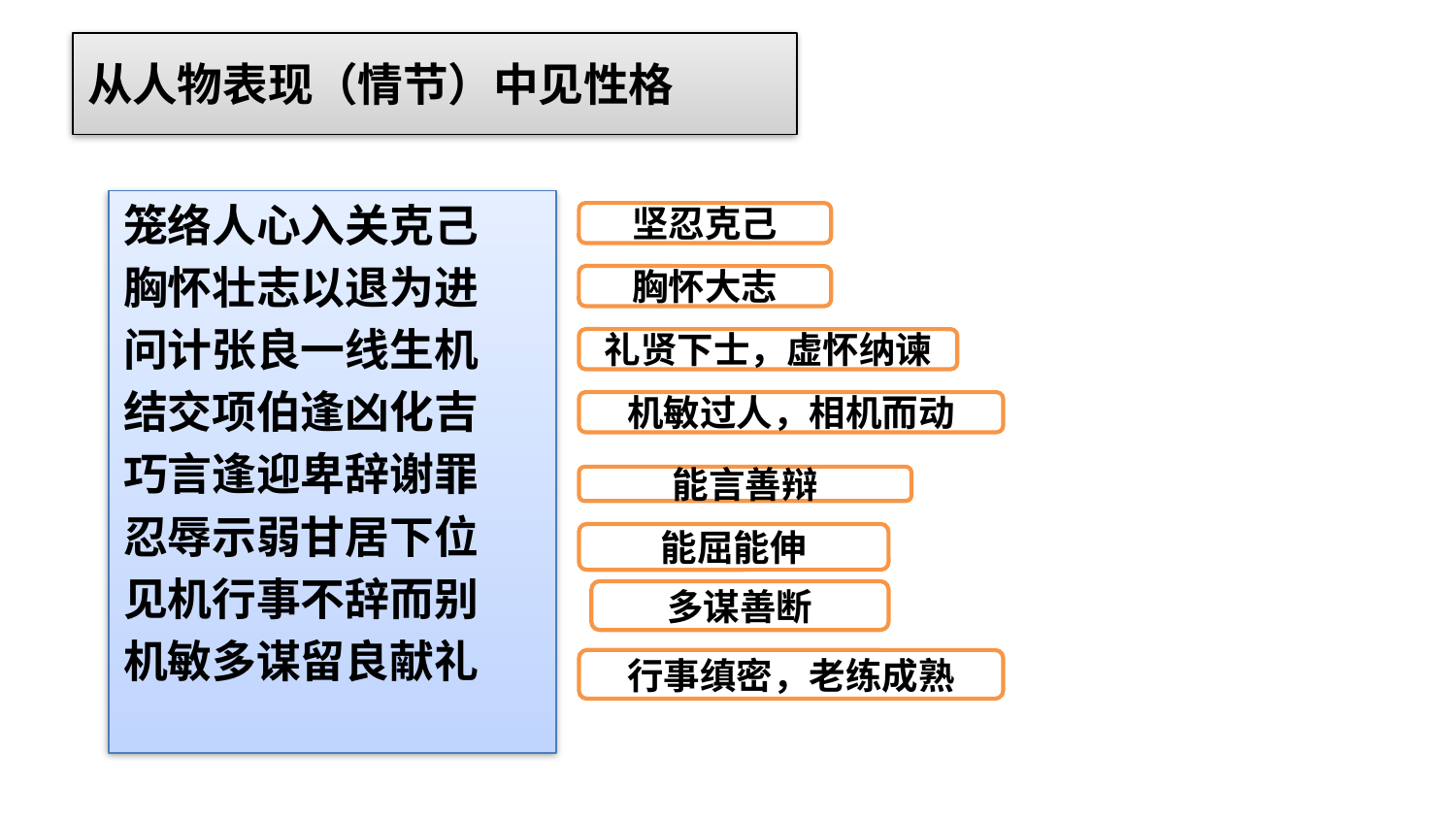

# 从人物表现（情节）中见性格
笼络人心入关克己
胸怀壮志以退为进
问计张良一线生机
结交项伯逢凶化吉
巧言逢迎卑辞谢罪
忍辱示弱甘居下位
见机行事不辞而别
机敏多谋留良献礼

坚忍克己
胸怀大志
礼贤下士，虚怀纳谏
机敏过人，相机而动
能言善辩
能屈能伸
多谋善断
行事缜密，老练成熟